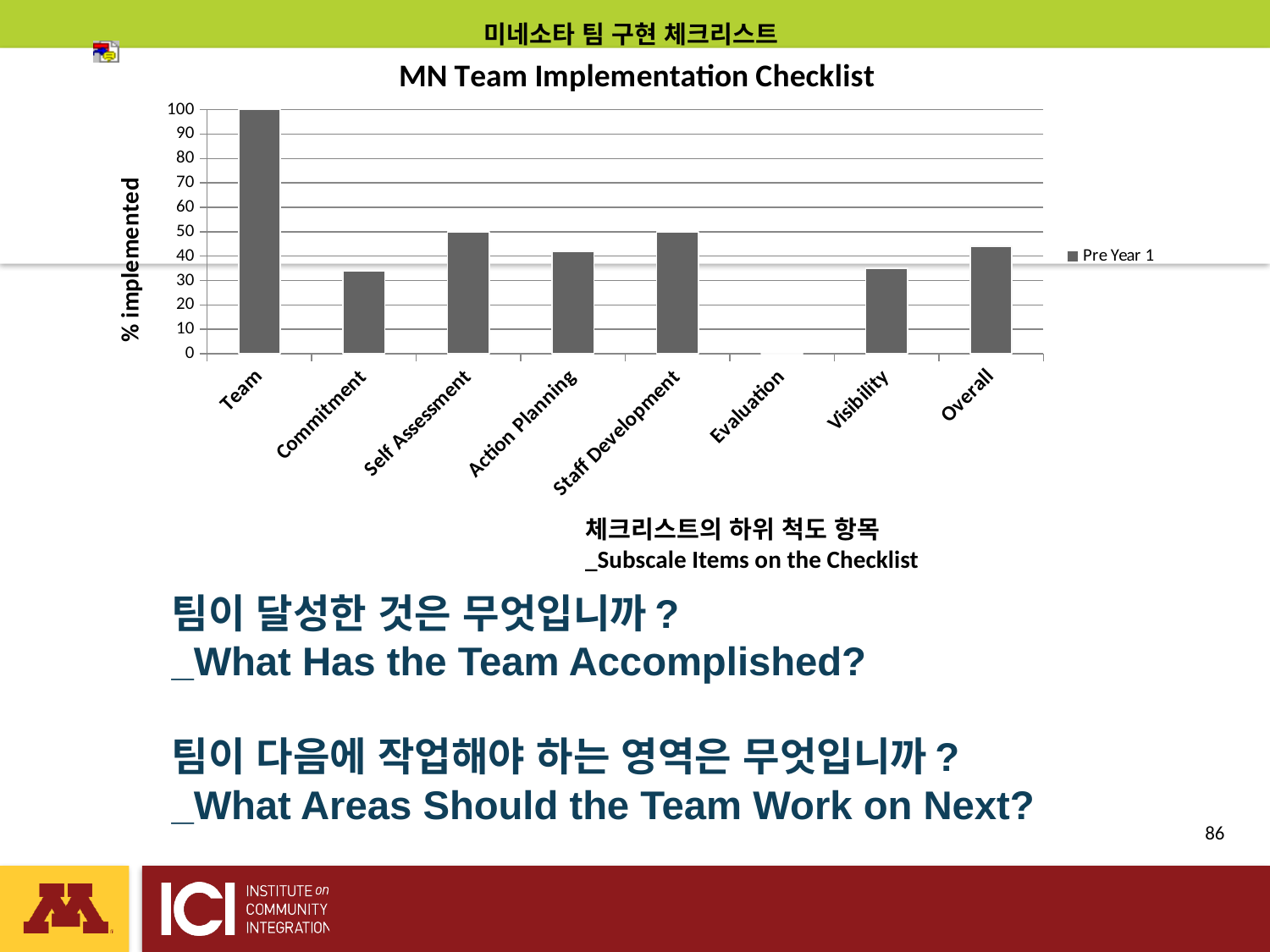

미네소타 팀 구현 체크리스트

### Chart: MN Team Implementation Checklist

| Category | Pre Year 1 |
|---|---|
| Team | 100.0 |
| Commitment | 34.0 |
| Self Assessment | 50.0 |
| Action Planning | 42.0 |
| Staff Development | 50.0 |
| Evaluation | 0.0 |
| Visibility | 35.0 |
| Overall | 44.0 |
체크리스트의 하위 척도 항목
_Subscale Items on the Checklist
팀이 달성한 것은 무엇입니까?
_What Has the Team Accomplished?
팀이 다음에 작업해야 하는 영역은 무엇입니까?
_What Areas Should the Team Work on Next?
                                                                                                                                                                                                                                                                     86